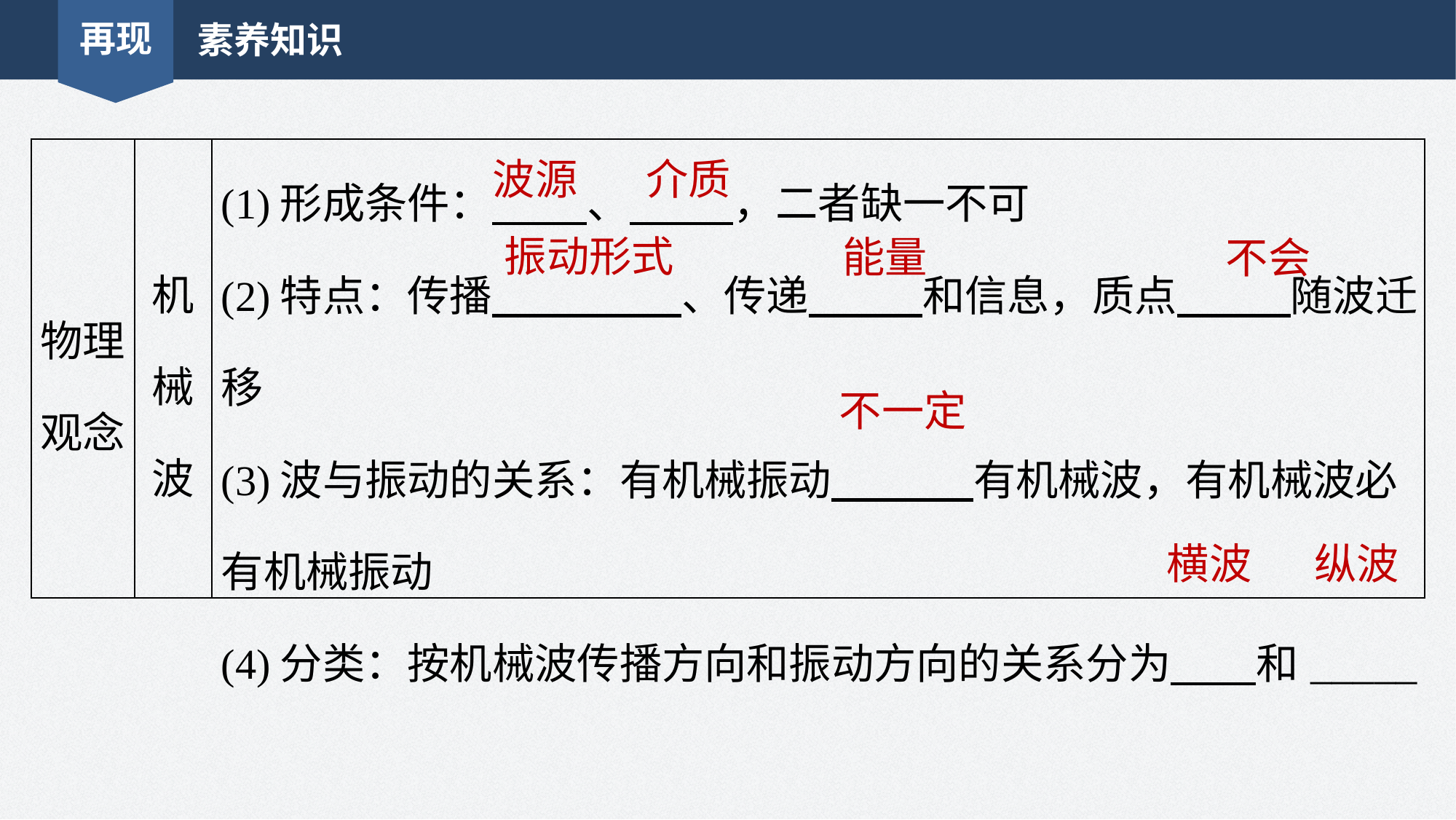

再现
素养知识
| 物理观念 | 机械波 | (1)形成条件： 、 ，二者缺一不可 (2)特点：传播 、传递 和信息，质点 随波迁移 (3)波与振动的关系：有机械振动 有机械波，有机械波必有机械振动 (4)分类：按机械波传播方向和振动方向的关系分为 和\_\_\_\_\_ |
| --- | --- | --- |
波源
介质
振动形式
能量
不会
不一定
横波
纵波